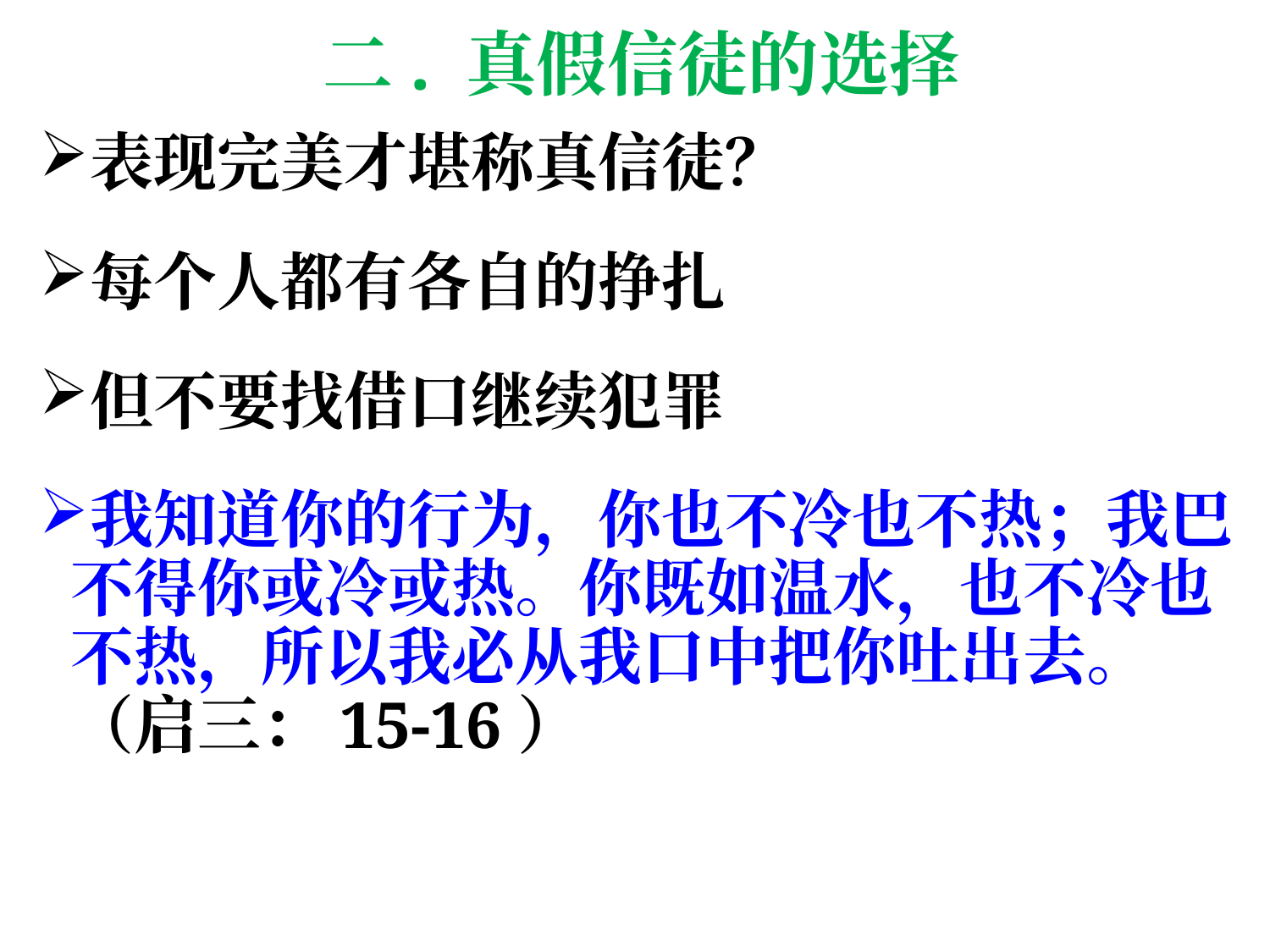

# 二. 真假信徒的选择
表现完美才堪称真信徒？

每个人都有各自的挣扎

但不要找借口继续犯罪

我知道你的行为，你也不冷也不热；我巴不得你或冷或热。你既如温水，也不冷也不热，所以我必从我口中把你吐出去。（启三：15-16）